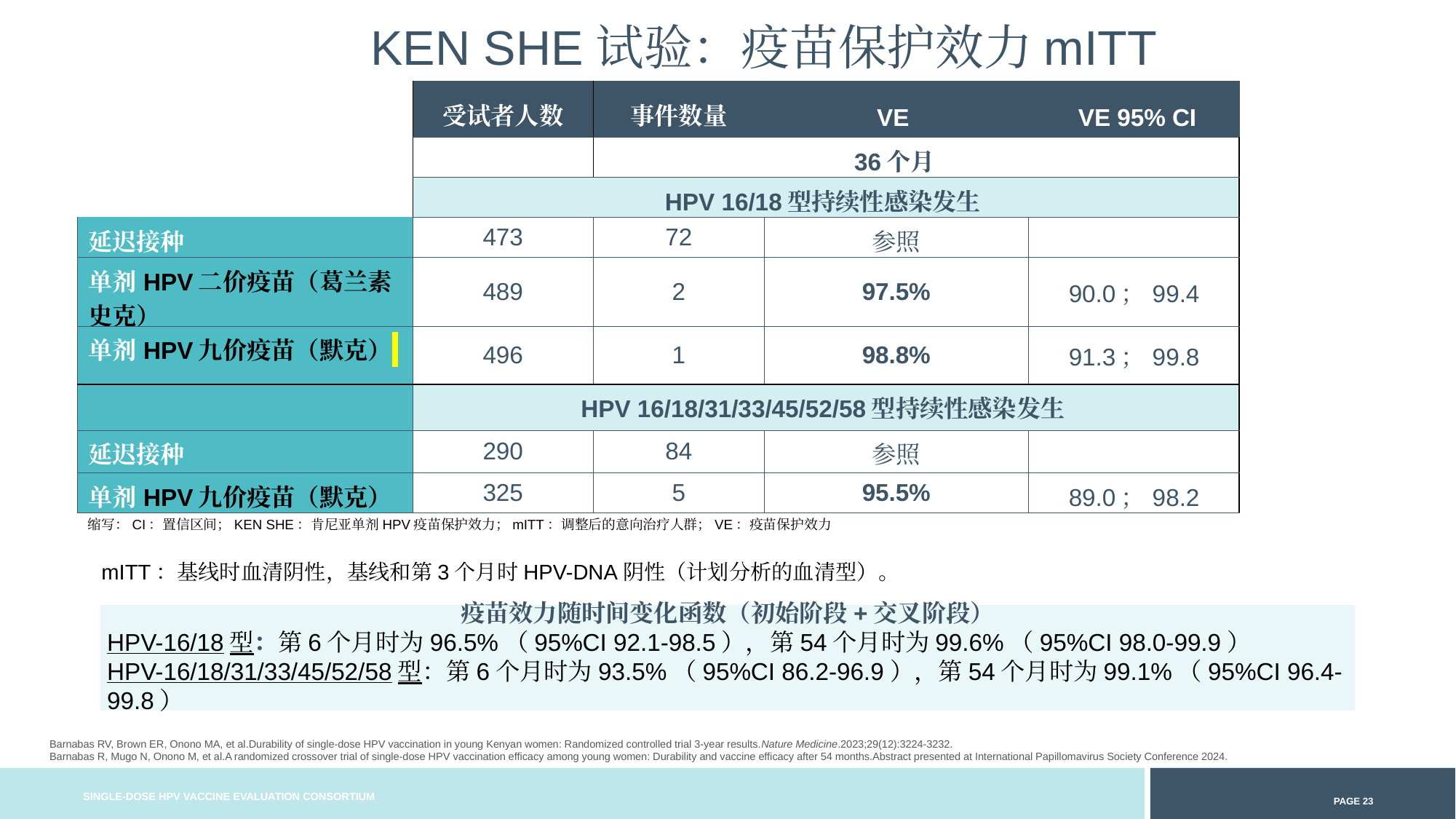

KEN SHE试验：疫苗保护效力mITT
|  | 受试者人数 | 事件数量 | VE | VE 95% CI |
| --- | --- | --- | --- | --- |
|  |  | 36个月 |  |  |
|  | HPV 16/18型持续性感染发生 |  |  |  |
| 延迟接种 | 473 | 72 | 参照 |  |
| 单剂HPV二价疫苗（葛兰素史克） | 489 | 2 | 97.5% | 90.0；99.4 |
| 单剂HPV九价疫苗（默克） | 496 | 1 | 98.8% | 91.3；99.8 |
|  | HPV 16/18/31/33/45/52/58型持续性感染发生 |  |  |  |
| 延迟接种 | 290 | 84 | 参照 |  |
| 单剂HPV九价疫苗（默克） | 325 | 5 | 95.5% | 89.0；98.2 |
缩写：CI：置信区间；KEN SHE：肯尼亚单剂HPV疫苗保护效力；mITT：调整后的意向治疗人群；VE：疫苗保护效力
mITT：基线时血清阴性，基线和第3个月时HPV-DNA阴性（计划分析的血清型）。
疫苗效力随时间变化函数（初始阶段+交叉阶段）
HPV-16/18型：第6个月时为96.5%（95%CI 92.1-98.5），第54个月时为99.6%（95%CI 98.0-99.9）
HPV-16/18/31/33/45/52/58型：第6个月时为93.5%（95%CI 86.2-96.9），第54个月时为99.1%（95%CI 96.4-99.8）
Barnabas RV, Brown ER, Onono MA, et al.Durability of single-dose HPV vaccination in young Kenyan women: Randomized controlled trial 3-year results.Nature Medicine.2023;29(12):3224-3232.
Barnabas R, Mugo N, Onono M, et al.A randomized crossover trial of single-dose HPV vaccination efficacy among young women: Durability and vaccine efficacy after 54 months.Abstract presented at International Papillomavirus Society Conference 2024.